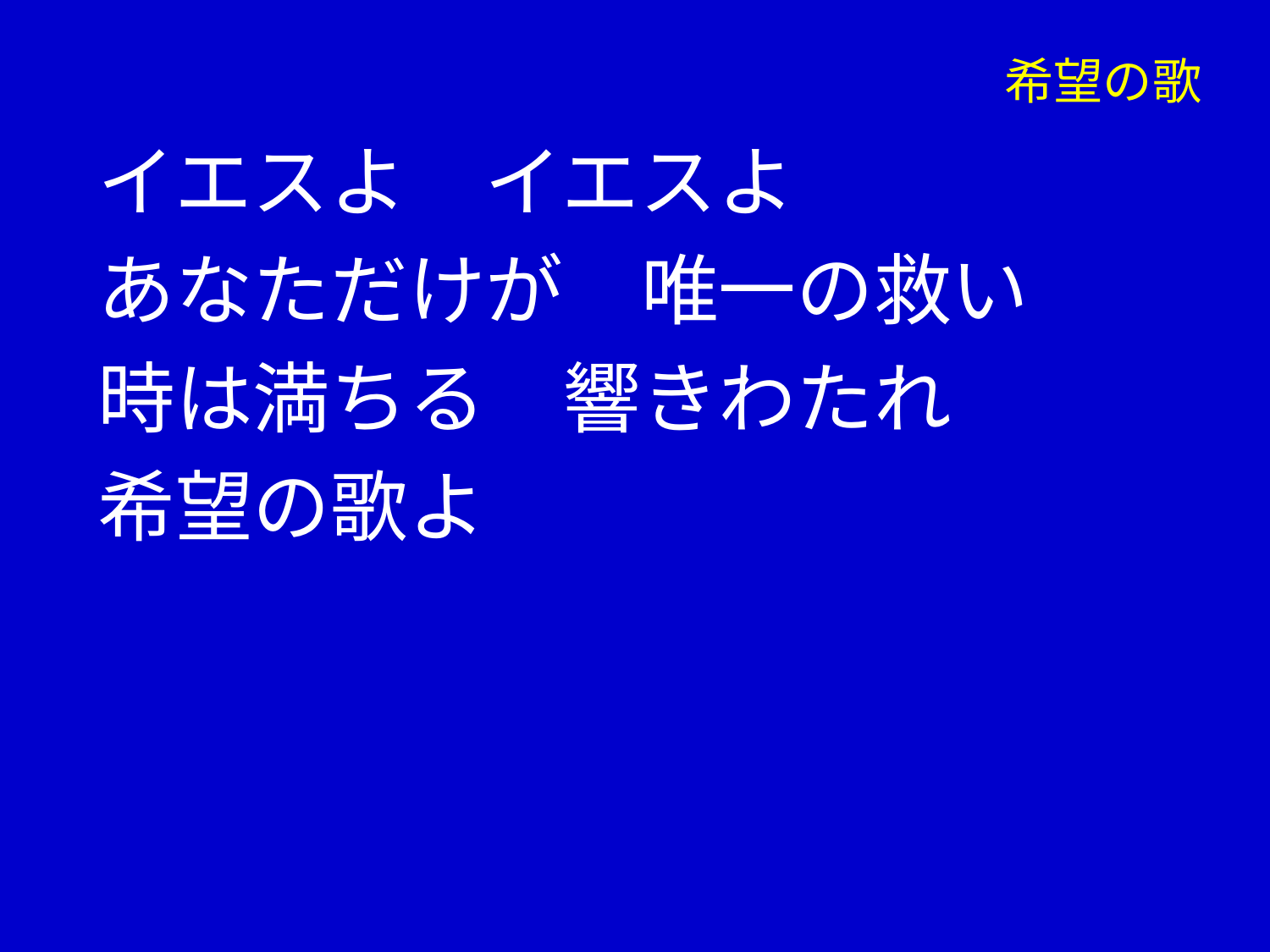

# 希望の歌
イエスよ　イエスよ
あなただけが　唯一の救い
時は満ちる　響きわたれ
希望の歌よ